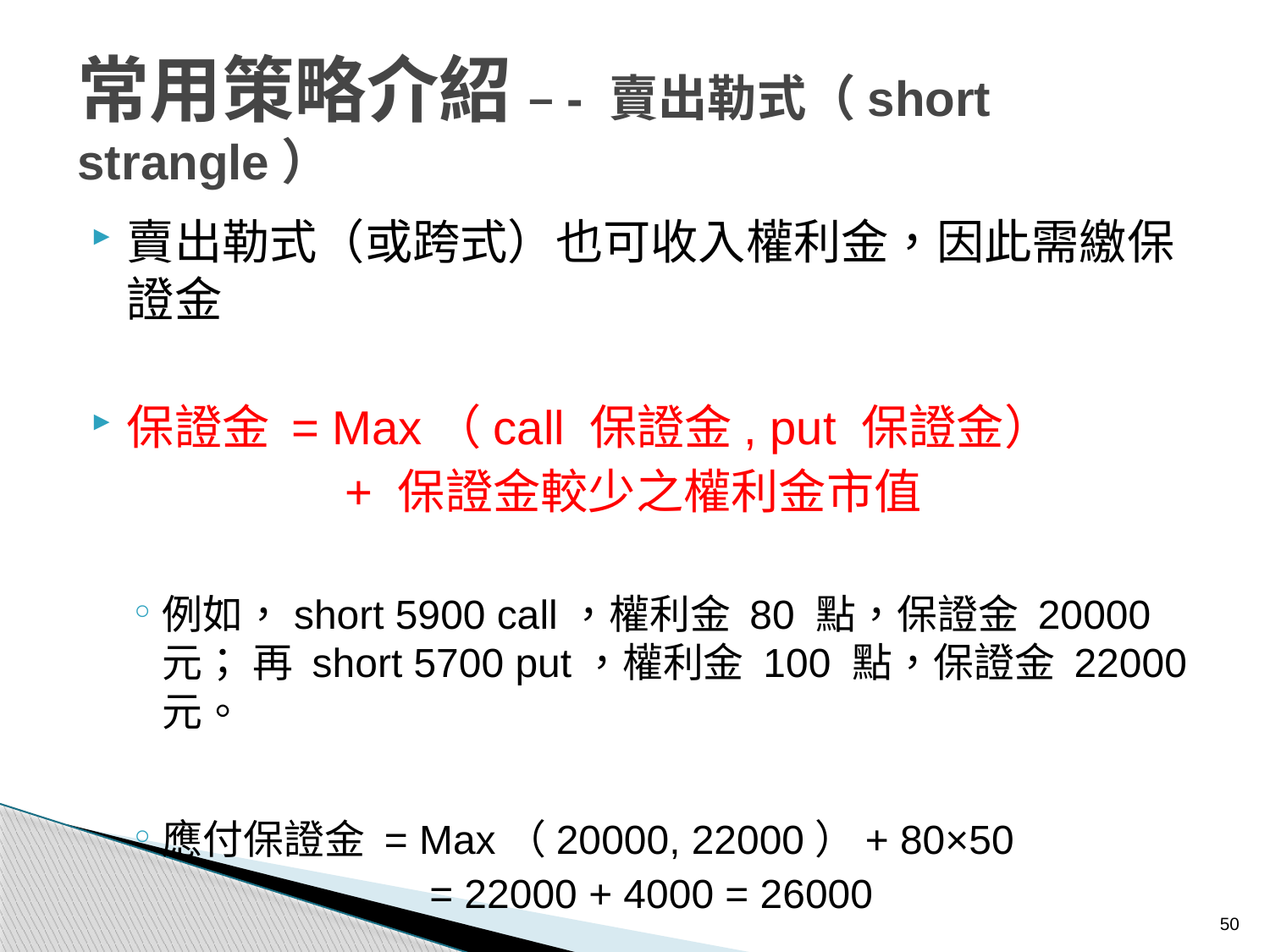

常用策略介紹 –- 賣出勒式（short strangle）
賣出勒式（或跨式）也可收入權利金，因此需繳保證金

保證金 = Max（call 保證金, put 保證金）
		+ 保證金較少之權利金市值

例如，short 5900 call，權利金 80 點，保證金 20000 元； 再 short 5700 put，權利金 100 點，保證金 22000 元。

應付保證金 = Max（20000, 22000）+ 80×50
		    = 22000 + 4000 = 26000
50